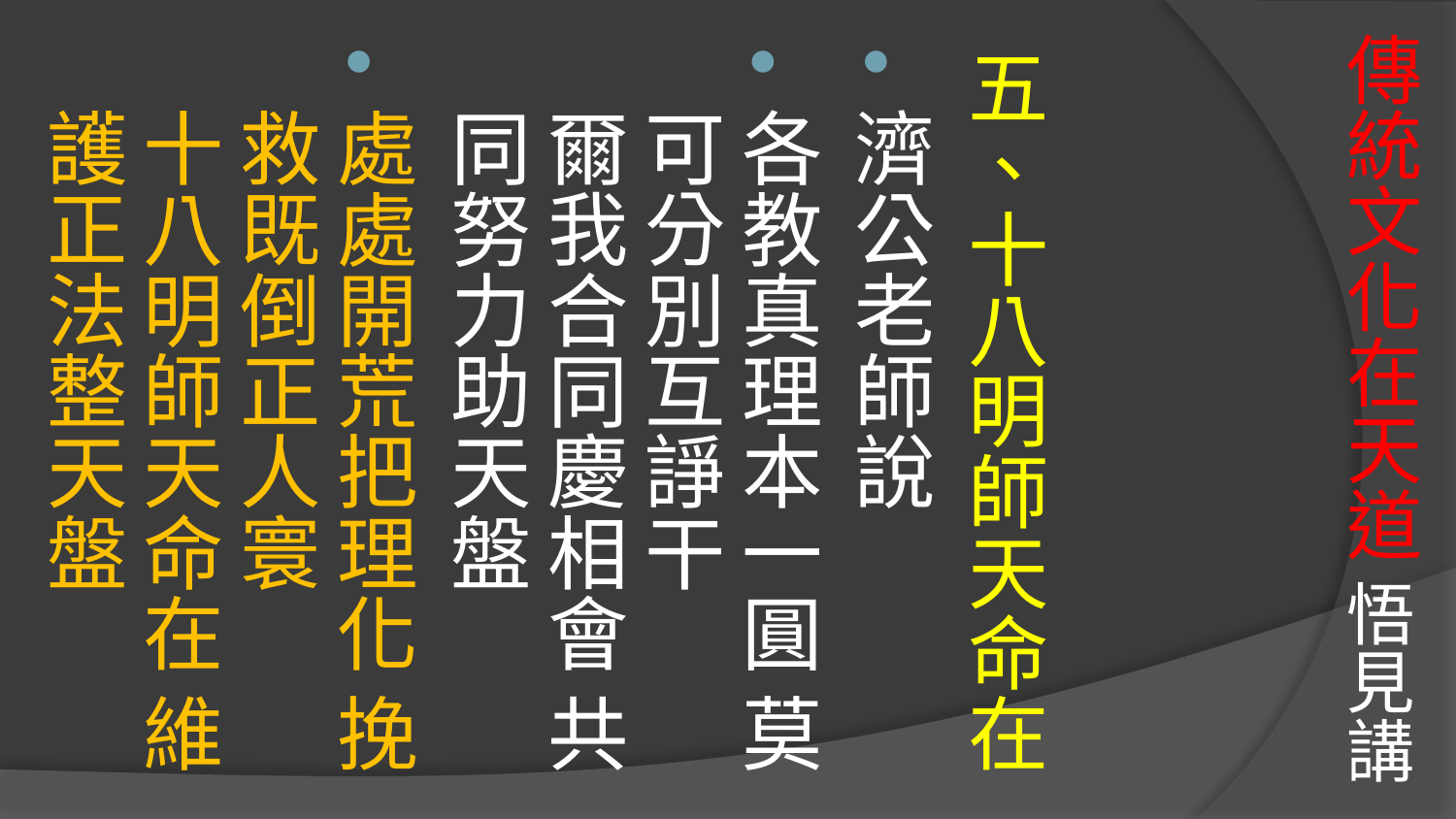

# 傳統文化在天道 悟見講
五、十八明師天命在
濟公老師說
各教真理本一圓 莫可分別互諍干 
爾我合同慶相會 共同努力助天盤
處處開荒把理化 挽救既倒正人寰 
十八明師天命在 維護正法整天盤